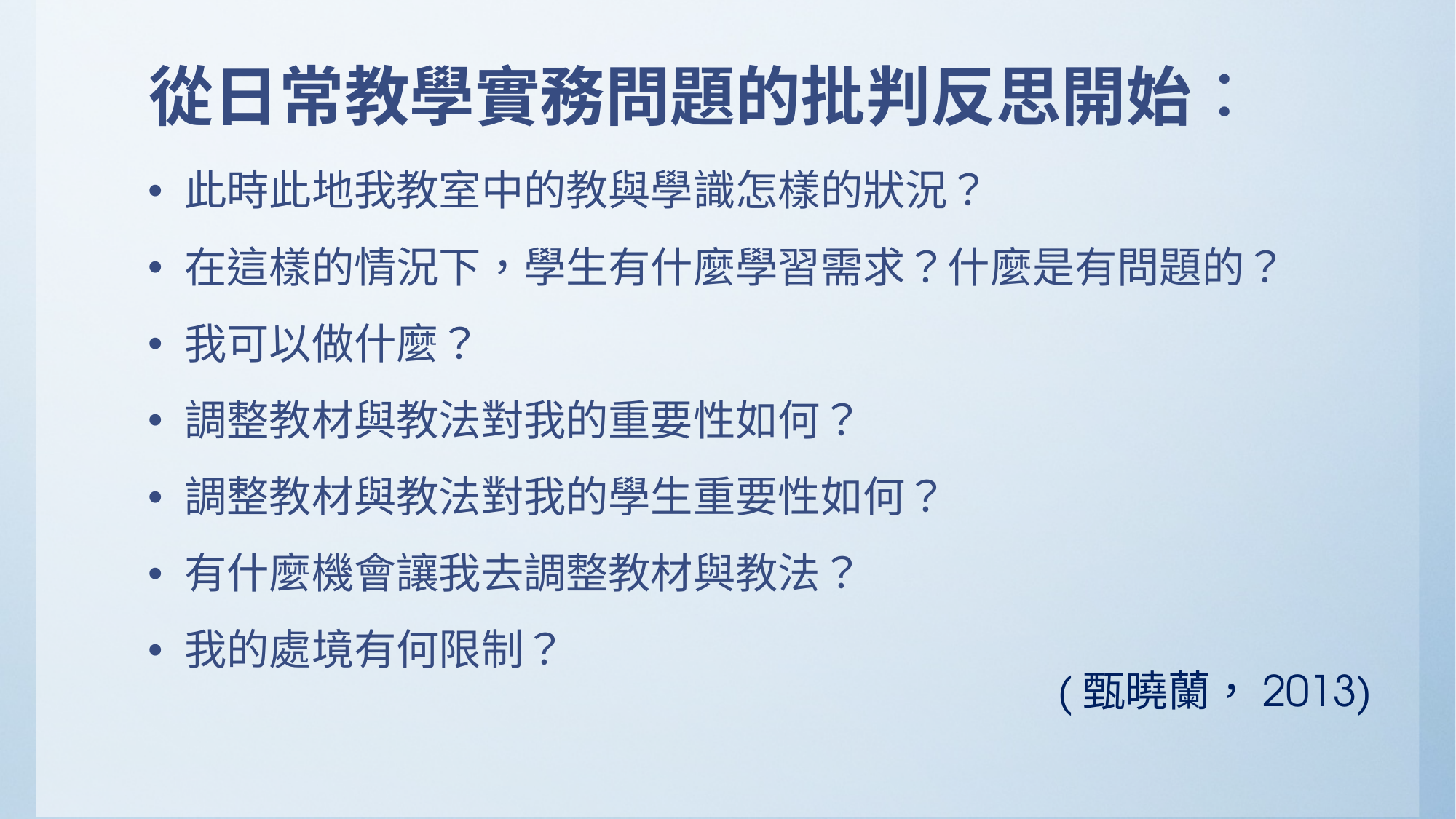

# 從日常教學實務問題的批判反思開始：
此時此地我教室中的教與學識怎樣的狀況？
在這樣的情況下，學生有什麼學習需求？什麼是有問題的？
我可以做什麼？
調整教材與教法對我的重要性如何？
調整教材與教法對我的學生重要性如何？
有什麼機會讓我去調整教材與教法？
我的處境有何限制？
(甄曉蘭，2013)